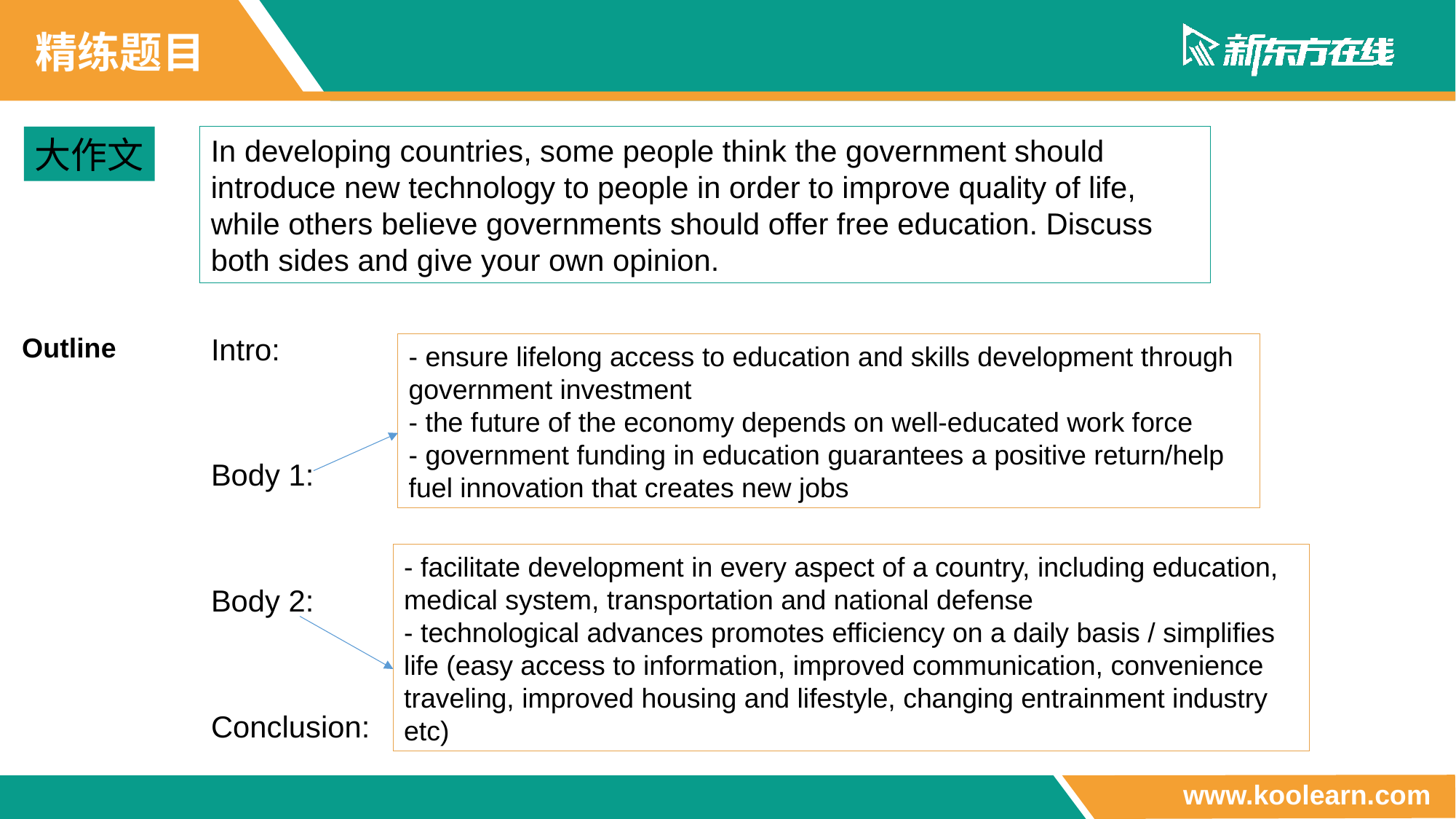

精练题目
大作文
In developing countries, some people think the government should introduce new technology to people in order to improve quality of life, while others believe governments should offer free education. Discuss both sides and give your own opinion.
Outline
Intro:

Body 1:

Body 2:

Conclusion:
- ensure lifelong access to education and skills development through government investment
- the future of the economy depends on well-educated work force
- government funding in education guarantees a positive return/help fuel innovation that creates new jobs
- facilitate development in every aspect of a country, including education, medical system, transportation and national defense
- technological advances promotes efficiency on a daily basis / simplifies life (easy access to information, improved communication, convenience traveling, improved housing and lifestyle, changing entrainment industry etc)